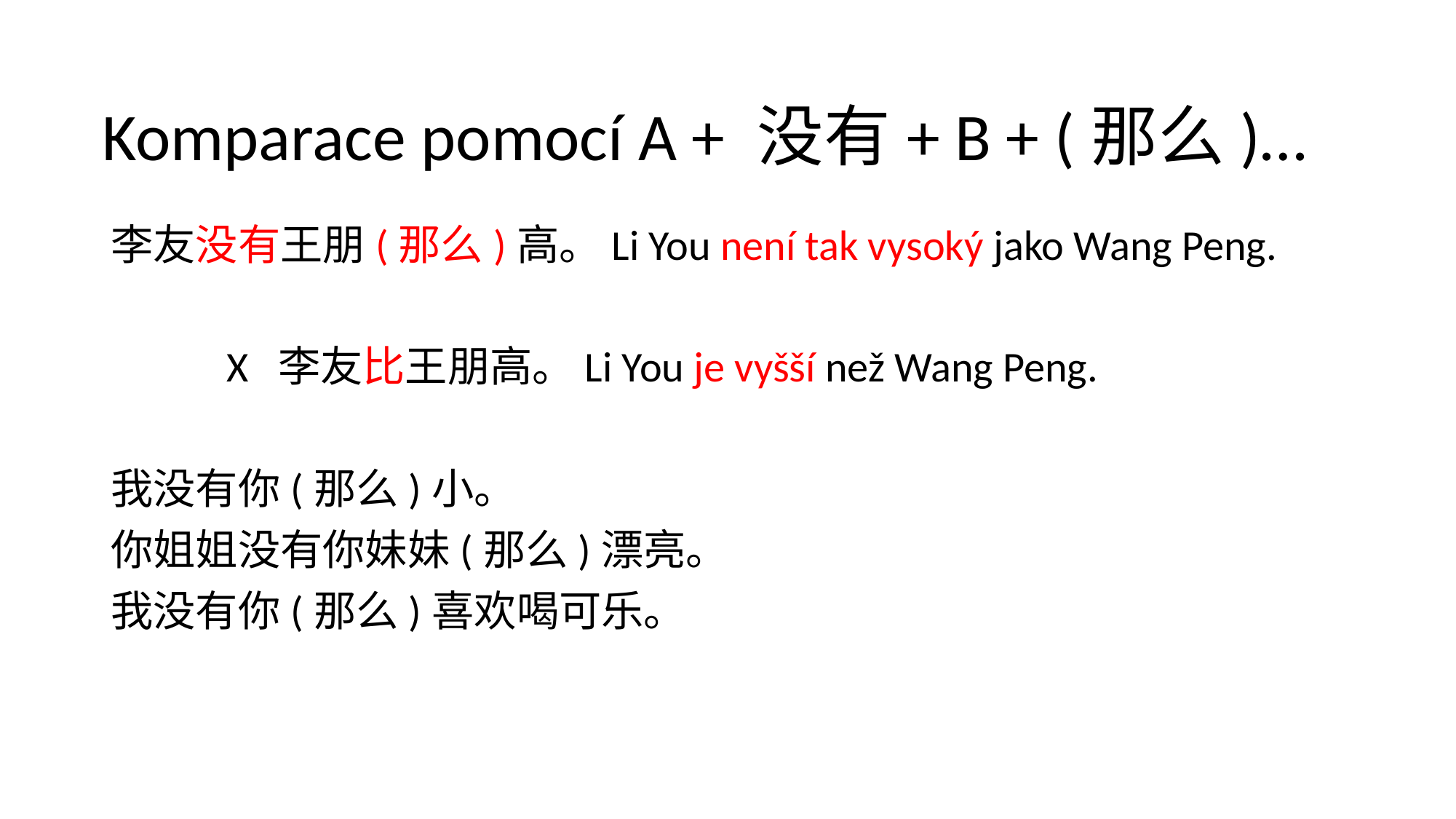

# Komparace pomocí A + 没有+ B + (那么)…
李友没有王朋(那么)高。Li You není tak vysoký jako Wang Peng.

            X  李友比王朋高。Li You je vyšší než Wang Peng.

我没有你(那么)小。
你姐姐没有你妹妹(那么)漂亮。
我没有你(那么)喜欢喝可乐。